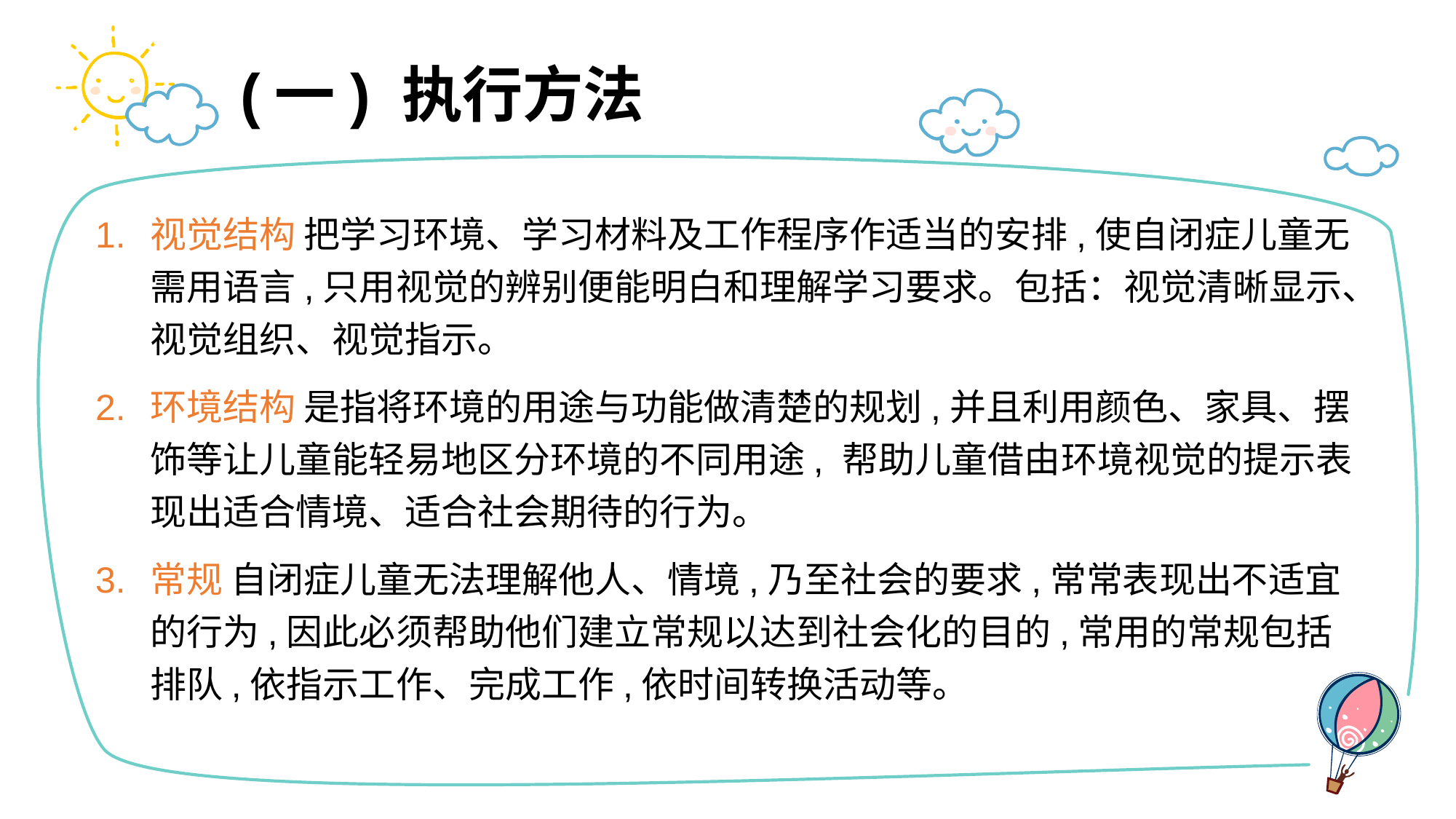

# (一) 执行方法
视觉结构 把学习环境、学习材料及工作程序作适当的安排,使自闭症儿童无需用语言,只用视觉的辨别便能明白和理解学习要求。包括：视觉清晰显示、视觉组织、视觉指示。
环境结构 是指将环境的用途与功能做清楚的规划,并且利用颜色、家具、摆饰等让儿童能轻易地区分环境的不同用途, 帮助儿童借由环境视觉的提示表现出适合情境、适合社会期待的行为。
常规 自闭症儿童无法理解他人、情境,乃至社会的要求,常常表现出不适宜的行为,因此必须帮助他们建立常规以达到社会化的目的,常用的常规包括排队,依指示工作、完成工作,依时间转换活动等。